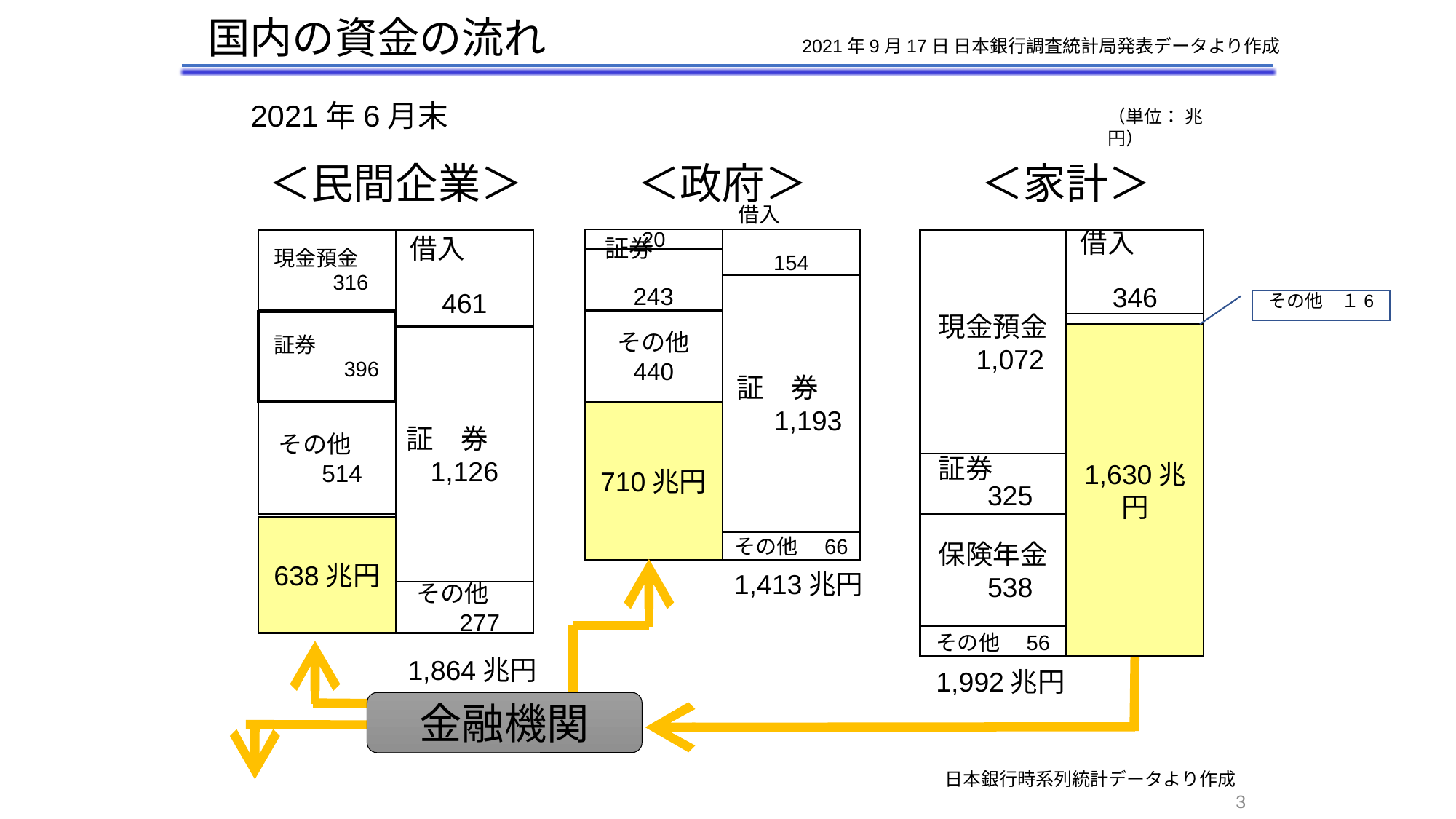

国内の資金の流れ
2021年9月17日 日本銀行調査統計局発表データより作成
2021年6月末
（単位： 兆円）
＜民間企業＞
＜政府＞
＜家計＞
20
借入
154
借入　　　　　　346
現金預金　　　316
借入　　　　　　461
現金預金　1,072
証券
243
証　券　　1,193

その他　１6

その他
440
証券　　　　　　396

1,630兆円
証　券　1,126
710兆円
その他　　514
証券　　　325
保険年金　538
638兆円
その他　66
1,413兆円
その他　　277
その他　56
1,864兆円
1,992兆円
金融機関
日本銀行時系列統計データより作成
3